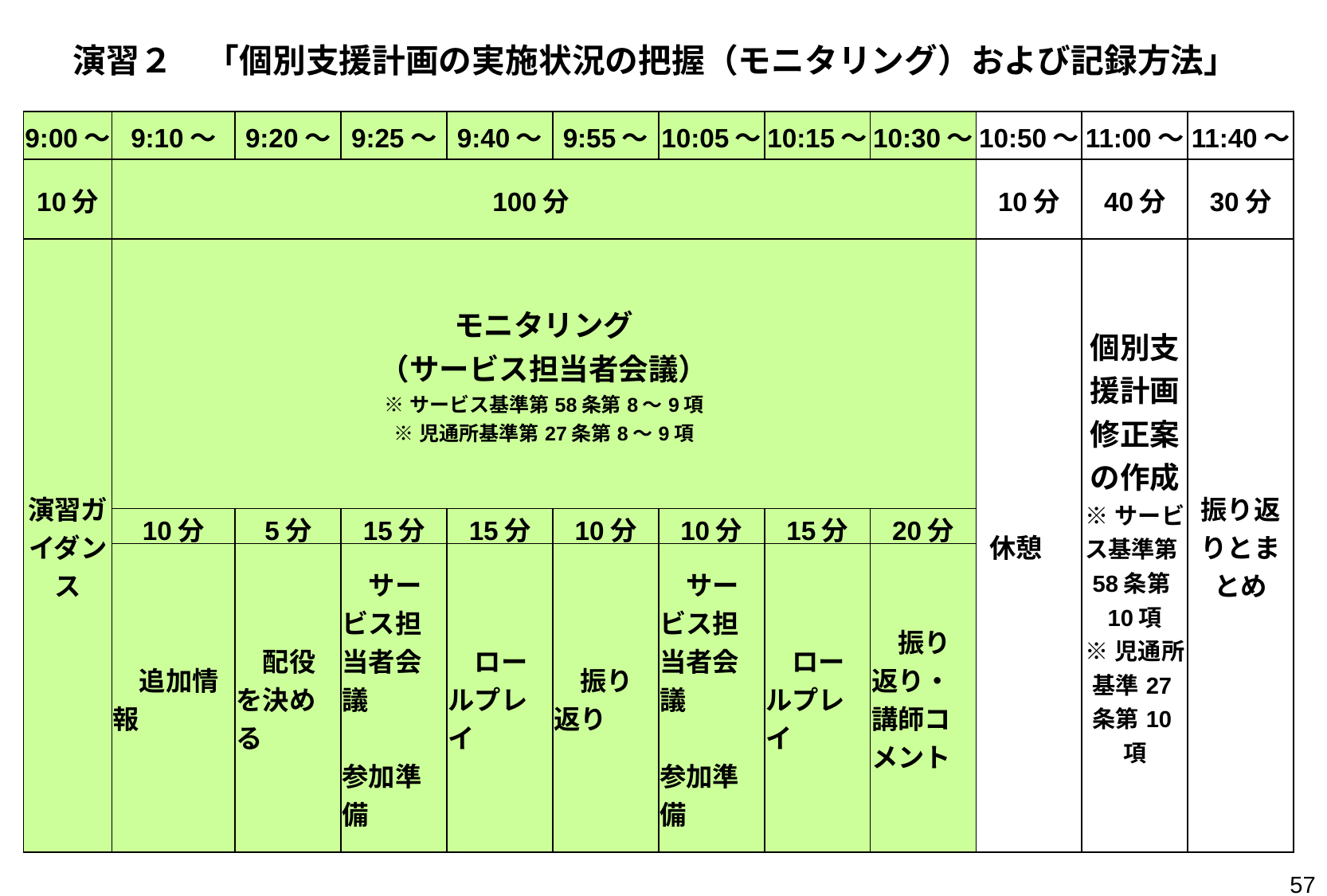

演習２　「個別支援計画の実施状況の把握（モニタリング）および記録方法」
| 9:00～ | 9:10～ | 9:20～ | 9:25～ | 9:40～ | 9:55～ | 10:05～ | 10:15～ | 10:30～ | 10:50～ | 11:00～ | 11:40～ |
| --- | --- | --- | --- | --- | --- | --- | --- | --- | --- | --- | --- |
| 10分 | 100分 |  |  |  |  |  |  |  | 10分 | 40分 | 30分 |
| 演習ガイダンス | モニタリング （サービス担当者会議） ※サービス基準第58条第8～9項 ※児通所基準第27条第8～9項 |  |  |  |  |  |  |  | 休憩 | 個別支援計画修正案の作成 ※サービス基準第58条第10項 ※児通所基準27条第10項 | 振り返りとまとめ |
|  | 10分 | 5分 | 15分 | 15分 | 10分 | 10分 | 15分 | 20分 |  |  |  |
|  | 追加情報 | 配役を決める | サービス担当者会議 参加準備 | ロールプレイ | 振り返り | サービス担当者会議 参加準備 | ロールプレイ | 振り返り・講師コメント |  |  |  |
57